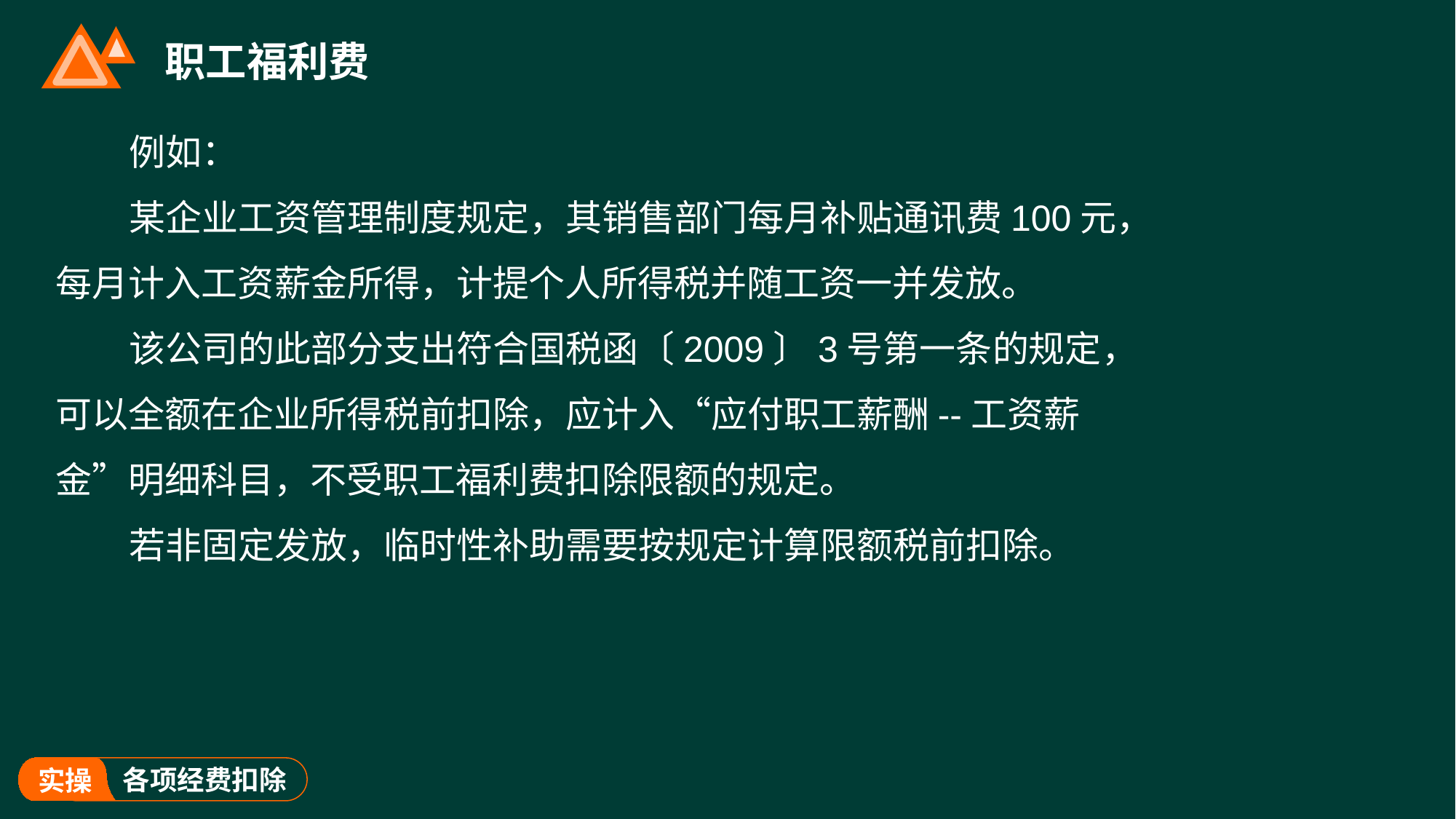

# 职工福利费
例如：
某企业工资管理制度规定，其销售部门每月补贴通讯费100元，每月计入工资薪金所得，计提个人所得税并随工资一并发放。
该公司的此部分支出符合国税函〔2009〕3号第一条的规定，可以全额在企业所得税前扣除，应计入“应付职工薪酬--工资薪金”明细科目，不受职工福利费扣除限额的规定。
若非固定发放，临时性补助需要按规定计算限额税前扣除。